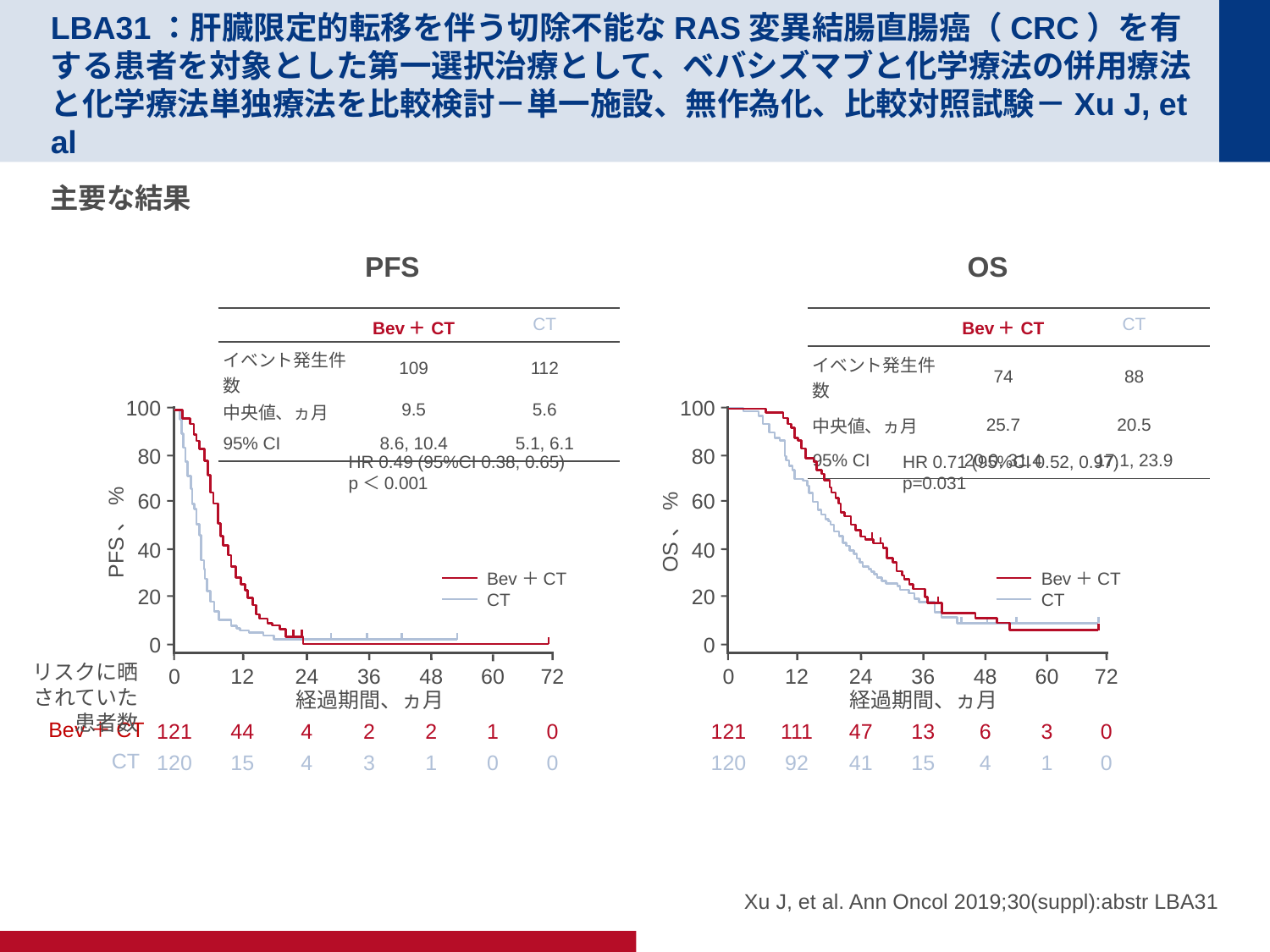

LBA31：肝臓限定的転移を伴う切除不能なRAS変異結腸直腸癌（CRC）を有する患者を対象とした第一選択治療として、ベバシズマブと化学療法の併用療法と化学療法単独療法を比較検討－単一施設、無作為化、比較対照試験－Xu J, et al
主要な結果

PFS
OS
|  | Bev＋CT | CT |
| --- | --- | --- |
| イベント発生件数 | 109 | 112 |
| 中央値、ヵ月 | 9.5 | 5.6 |
| 95% CI | 8.6, 10.4 | 5.1, 6.1 |
|  | Bev＋CT | CT |
| --- | --- | --- |
| イベント発生件数 | 74 | 88 |
| 中央値、ヵ月 | 25.7 | 20.5 |
| 95% CI | 20.0, 31.4 | 17.1, 23.9 |
100
100

0

0

80
80
HR 0.49 (95%CI 0.38, 0.65)
p＜0.001
HR 0.71 (95%CI 0.52, 0.97)
p=0.031
60
60
OS、%
PFS、%
40
40
Bev＋CT
CT
Bev＋CT
CT
20
20
リスクに晒されていた患者数
0
12
24
36
48
60
72
0
12
24
36
48
60
72
経過期間、ヵ月
経過期間、ヵ月
Bev＋CT
121
44
4
2
2
1
0
121
111
47
13
6
3
0
CT
120
15
4
3
1
0
0
0
120
92
41
15
4
1
Xu J, et al. Ann Oncol 2019;30(suppl):abstr LBA31